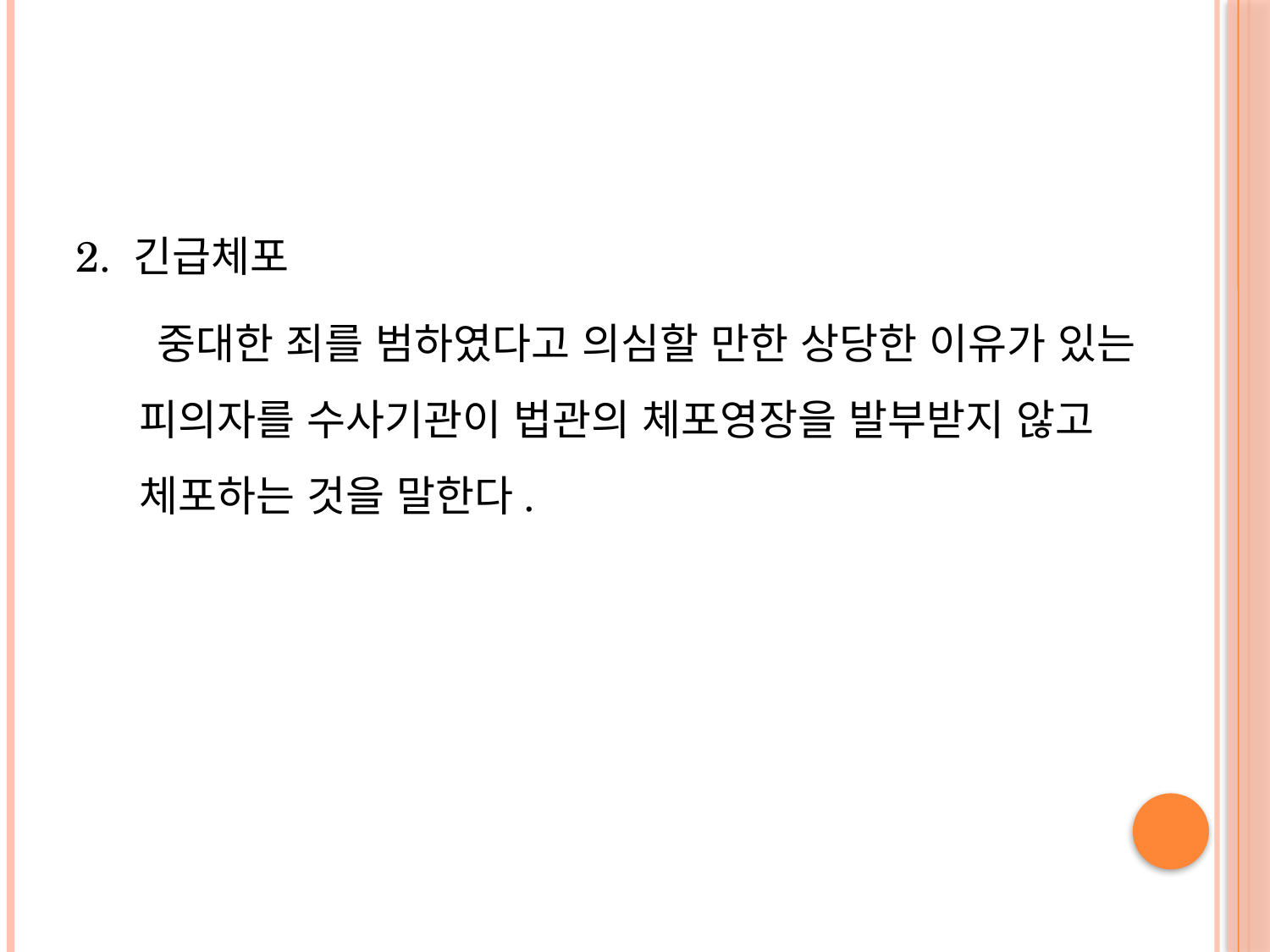

#
2. 긴급체포
      중대한 죄를 범하였다고 의심할 만한 상당한 이유가 있는 피의자를 수사기관이 법관의 체포영장을 발부받지 않고 체포하는 것을 말한다.